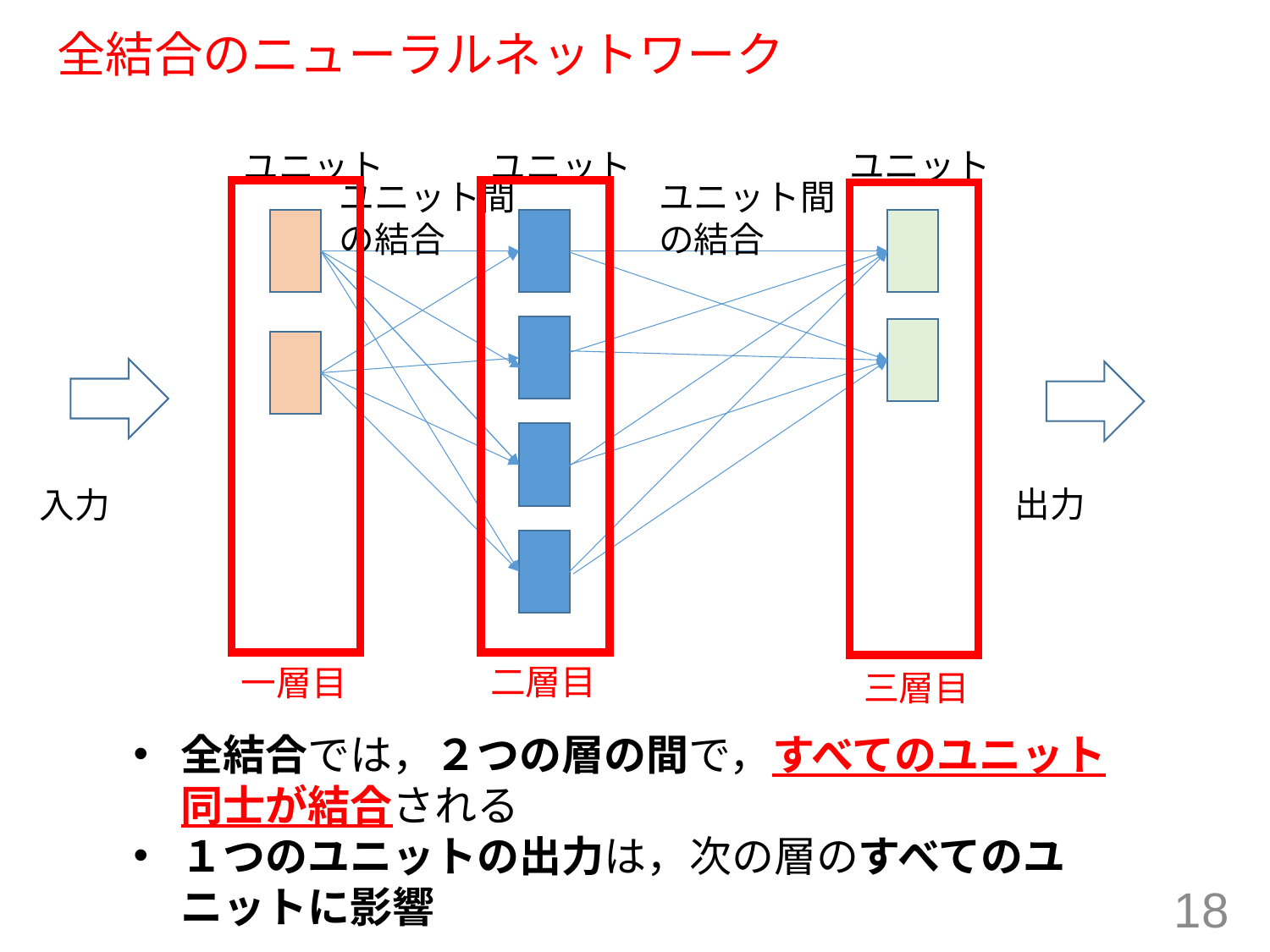

# 全結合のニューラルネットワーク
ユニット
ユニット
ユニット
ユニット間の結合
ユニット間の結合

出力
入力

二層目
一層目
三層目
全結合では，２つの層の間で，すべてのユニット同士が結合される
１つのユニットの出力は，次の層のすべてのユニットに影響
18